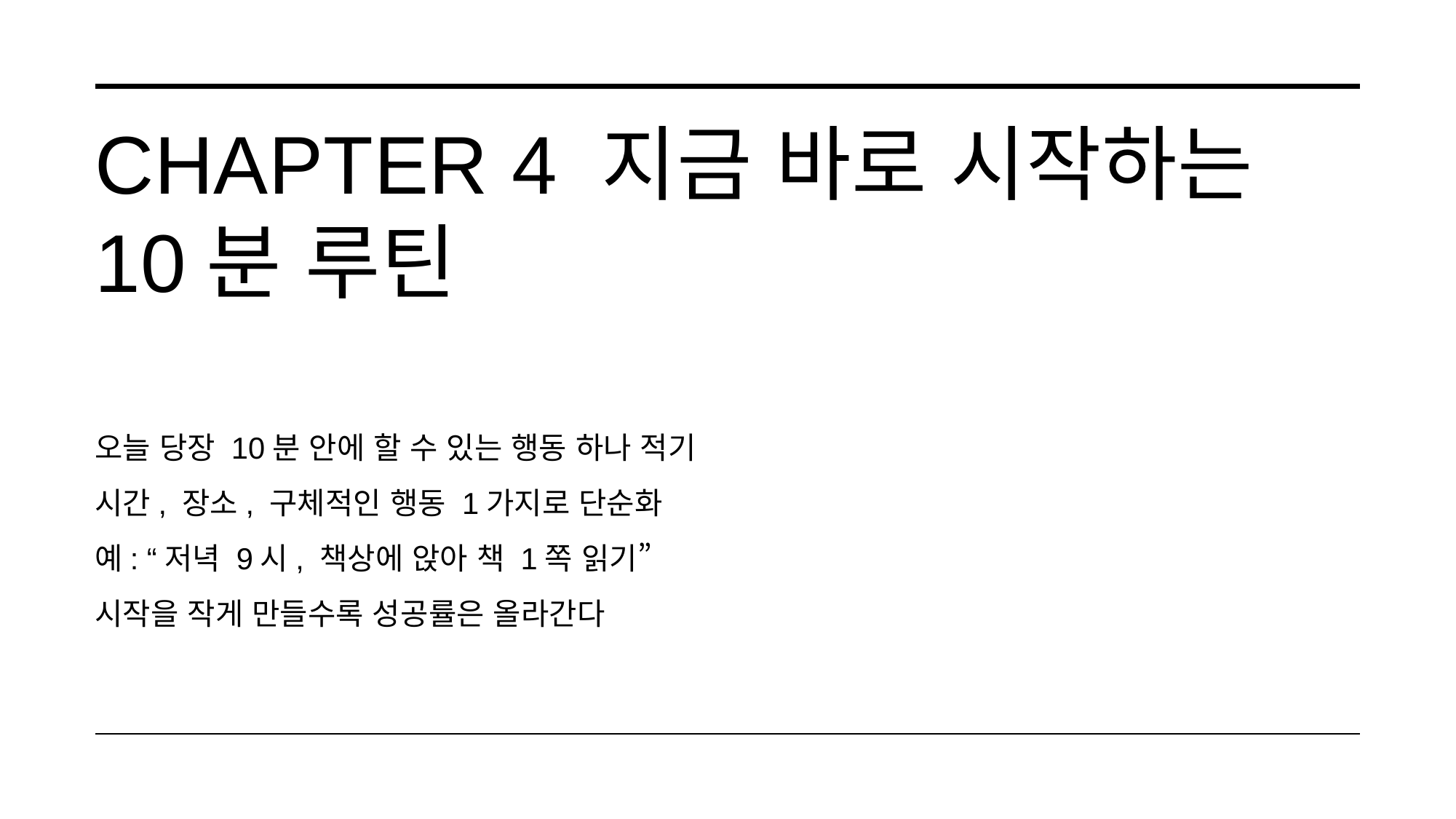

# Chapter 4 지금 바로 시작하는 10분 루틴
오늘 당장 10분 안에 할 수 있는 행동 하나 적기
시간, 장소, 구체적인 행동 1가지로 단순화
예: “저녁 9시, 책상에 앉아 책 1쪽 읽기”
시작을 작게 만들수록 성공률은 올라간다